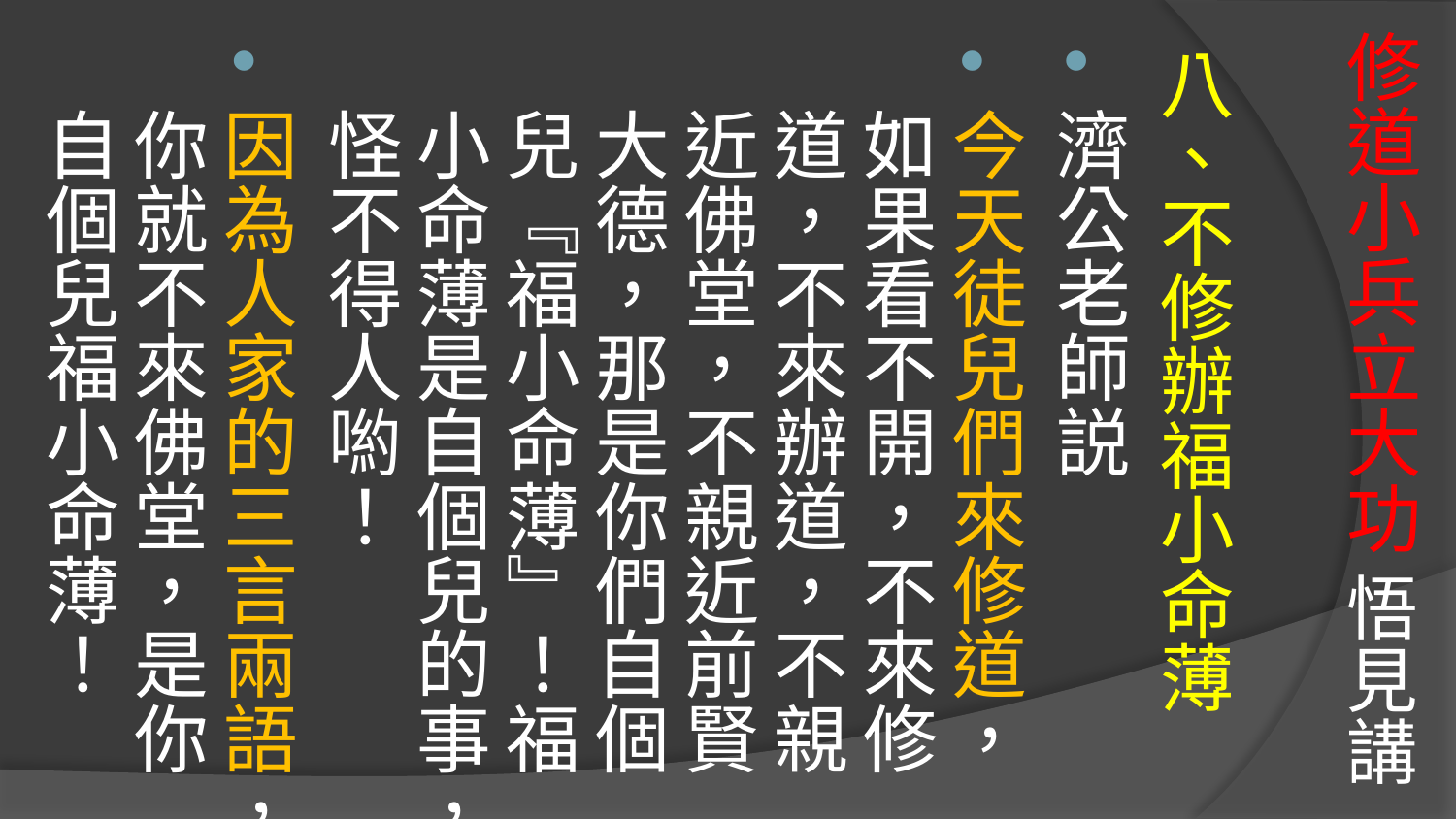

# 修道小兵立大功 悟見講
八、不修辦福小命薄
濟公老師説
今天徒兒們來修道，如果看不開，不來修道，不來辦道，不親近佛堂，不親近前賢大德，那是你們自個兒『福小命薄』！福小命薄是自個兒的事，怪不得人喲！
因為人家的三言兩語，你就不來佛堂，是你自個兒福小命薄！